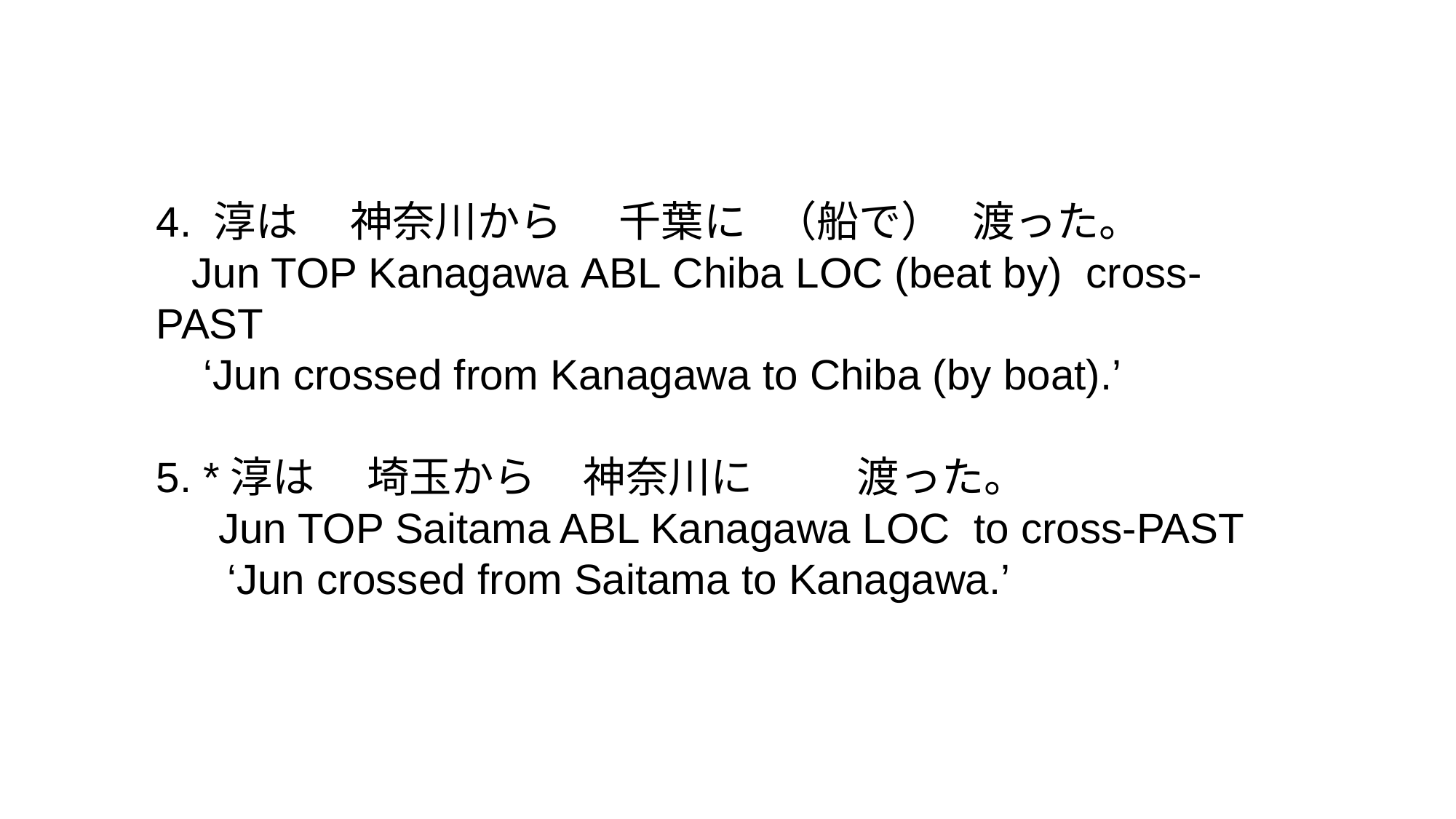

4. 淳は　 神奈川から      千葉に   （船で）   渡った。
   Jun TOP Kanagawa ABL Chiba LOC (beat by)  cross-PAST
    ‘Jun crossed from Kanagawa to Chiba (by boat).’

5. *淳は　 埼玉から     神奈川に           渡った。
　 Jun TOP Saitama ABL Kanagawa LOC  to cross-PAST
      ‘Jun crossed from Saitama to Kanagawa.’